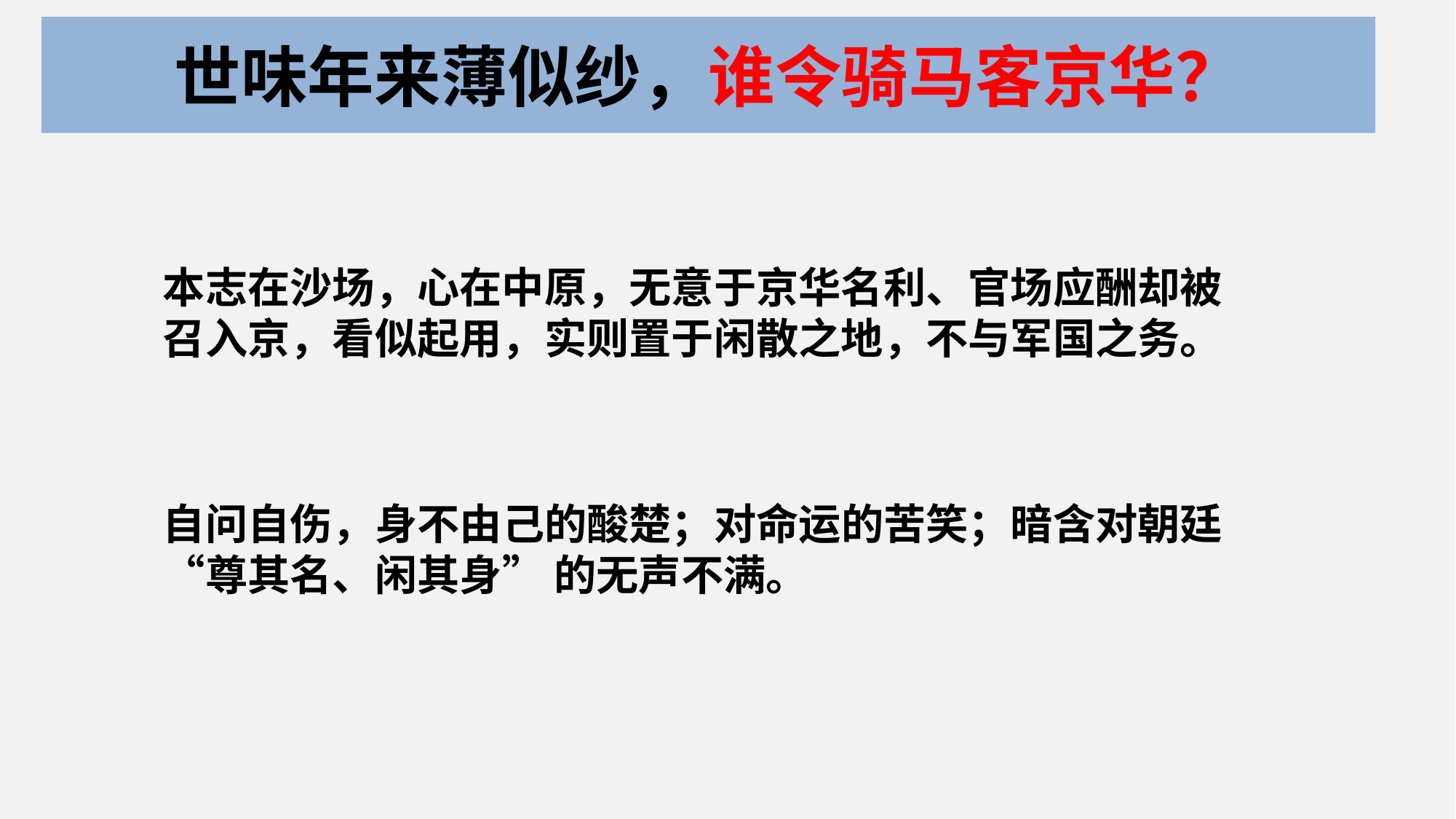

世味年来薄似纱，谁令骑马客京华？
本志在沙场，心在中原，无意于京华名利、官场应酬却被召入京，看似起用，实则置于闲散之地，不与军国之务。
自问自伤，身不由己的酸楚；对命运的苦笑；暗含对朝廷 “尊其名、闲其身” 的无声不满。